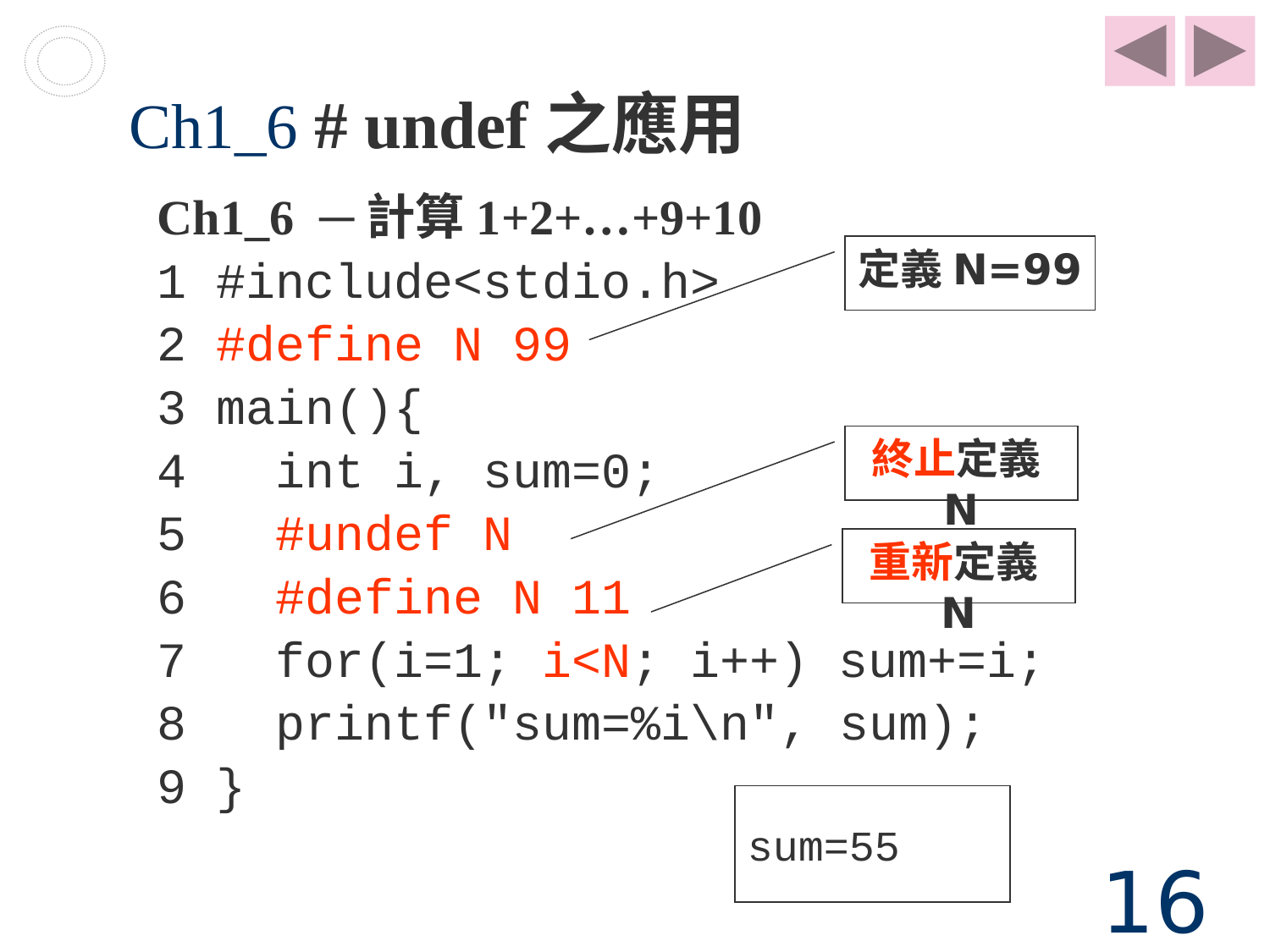

# Ch1_6 # undef之應用
Ch1_6  ─計算1+2+…+9+10
1 #include<stdio.h>
2 #define N 99
3 main(){
4   int i, sum=0;
5   #undef N
6   #define N 11
7   for(i=1; i<N; i++) sum+=i;
8   printf("sum=%i\n", sum);
9 }
定義N=99
終止定義N
重新定義N
sum=55
16